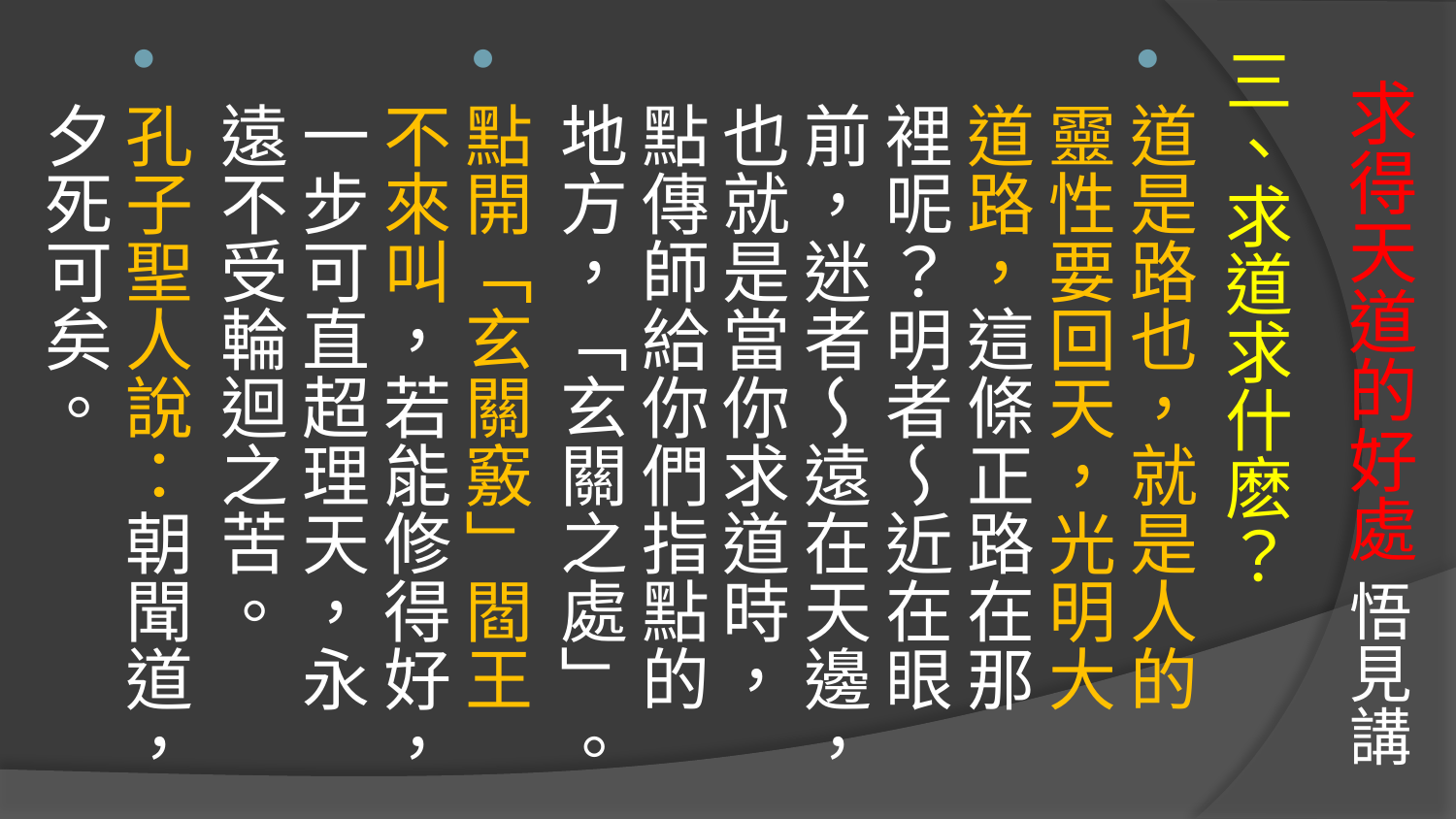

# 求得天道的好處 悟見講
三、求道求什麽？
道是路也，就是人的靈性要回天，光明大道路，這條正路在那裡呢？明者～近在眼前，迷者～遠在天邊，也就是當你求道時，點傳師給你們指點的地方，「玄關之處」。
點開「玄關竅」閻王不來叫，若能修得好，一步可直超理天，永遠不受輪迴之苦。
孔子聖人說：朝聞道，夕死可矣。